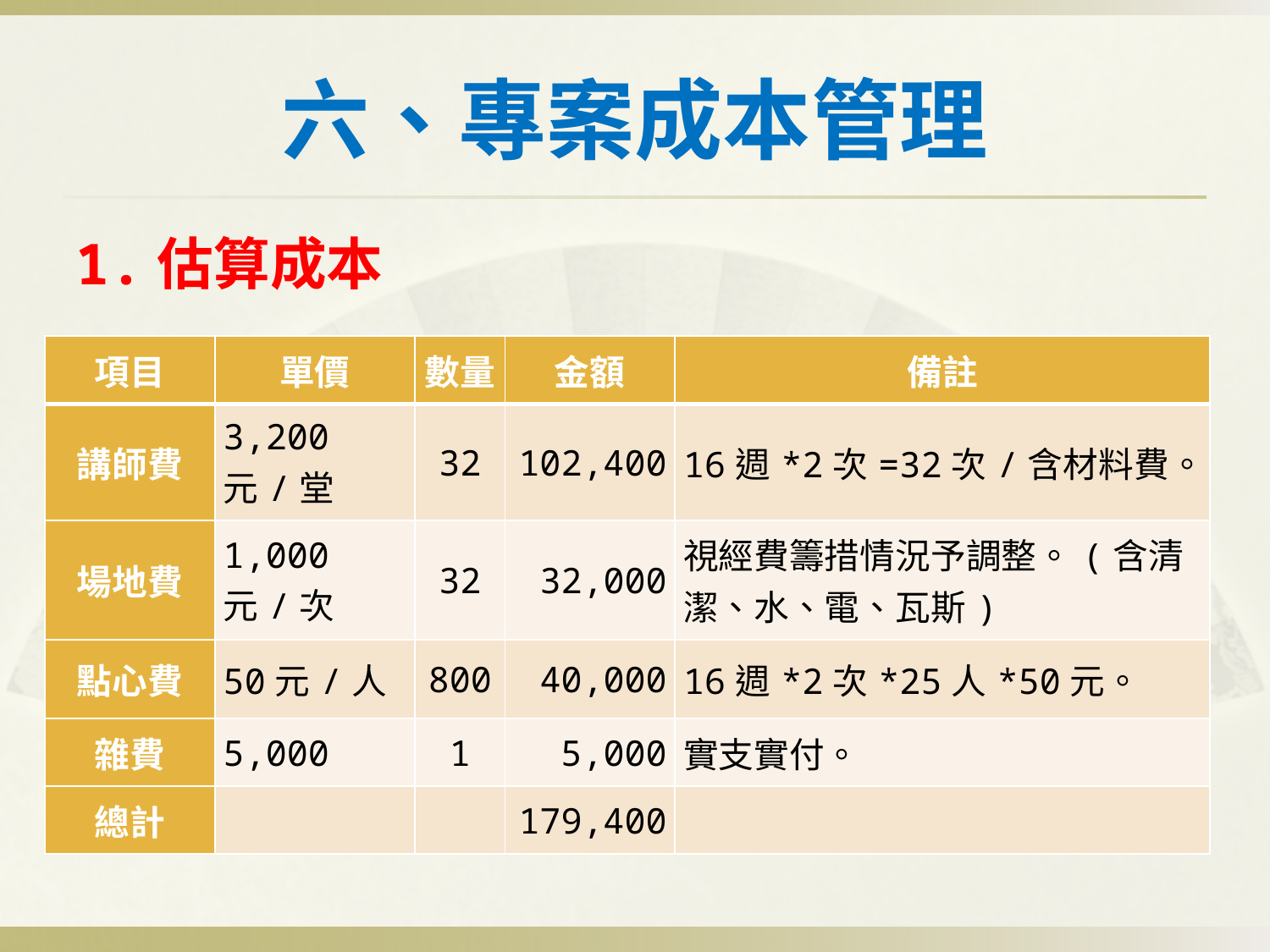

# 六、專案成本管理
1.估算成本
| 項目 | 單價 | 數量 | 金額 | 備註 |
| --- | --- | --- | --- | --- |
| 講師費 | 3,200元/堂 | 32 | 102,400 | 16週\*2次=32次/含材料費。 |
| 場地費 | 1,000元/次 | 32 | 32,000 | 視經費籌措情況予調整。(含清潔、水、電、瓦斯) |
| 點心費 | 50元/人 | 800 | 40,000 | 16週\*2次\*25人\*50元。 |
| 雜費 | 5,000 | 1 | 5,000 | 實支實付。 |
| 總計 |  |  | 179,400 |  |